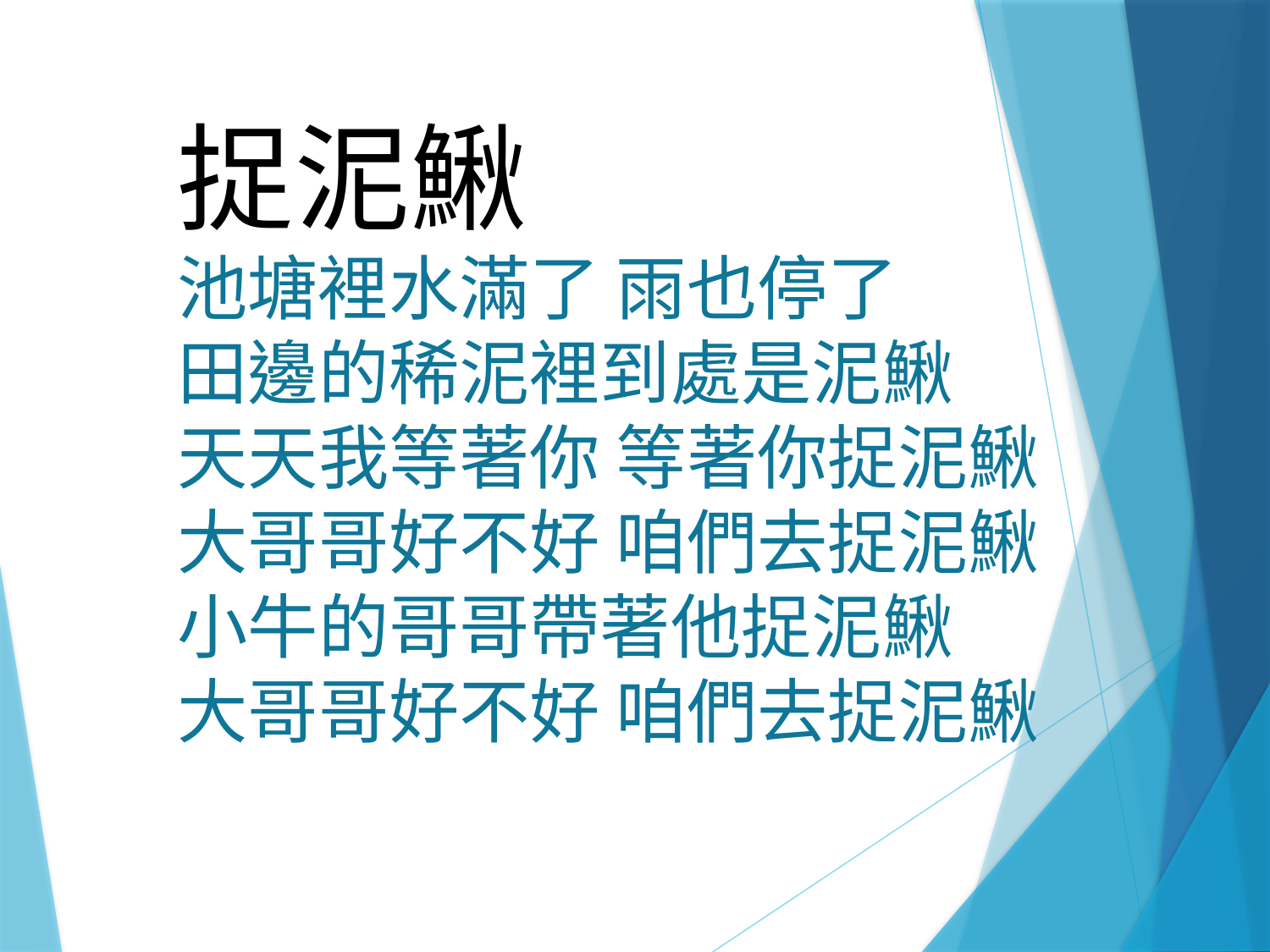

捉泥鰍
池塘裡水滿了 雨也停了
田邊的稀泥裡到處是泥鰍
天天我等著你 等著你捉泥鰍
大哥哥好不好 咱們去捉泥鰍
小牛的哥哥帶著他捉泥鰍
大哥哥好不好 咱們去捉泥鰍